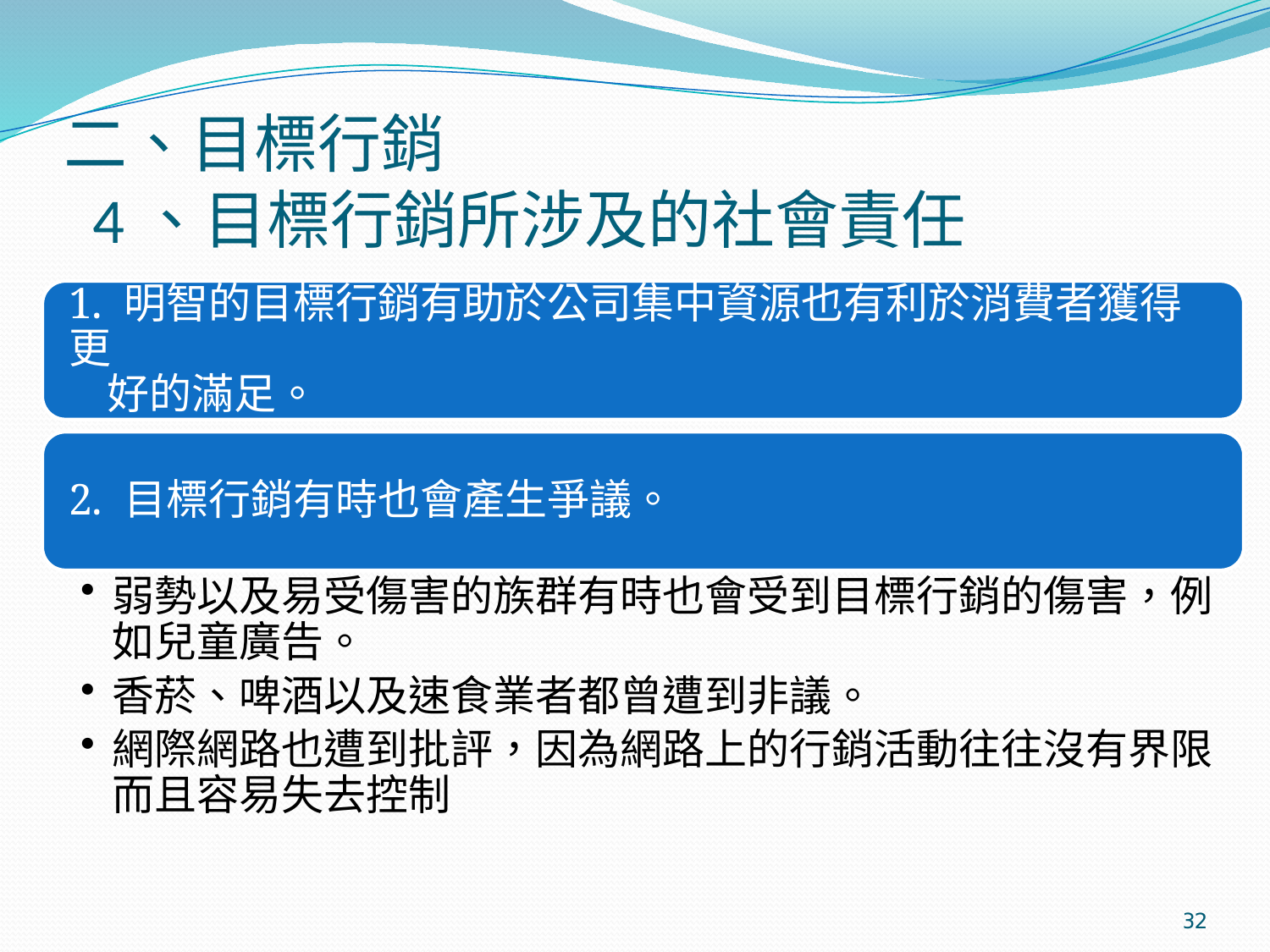

# 二、目標行銷 4、目標行銷所涉及的社會責任
1. 明智的目標行銷有助於公司集中資源也有利於消費者獲得更
    好的滿足。
2. 目標行銷有時也會產生爭議。
弱勢以及易受傷害的族群有時也會受到目標行銷的傷害，例如兒童廣告。
香菸、啤酒以及速食業者都曾遭到非議。
網際網路也遭到批評，因為網路上的行銷活動往往沒有界限而且容易失去控制

32